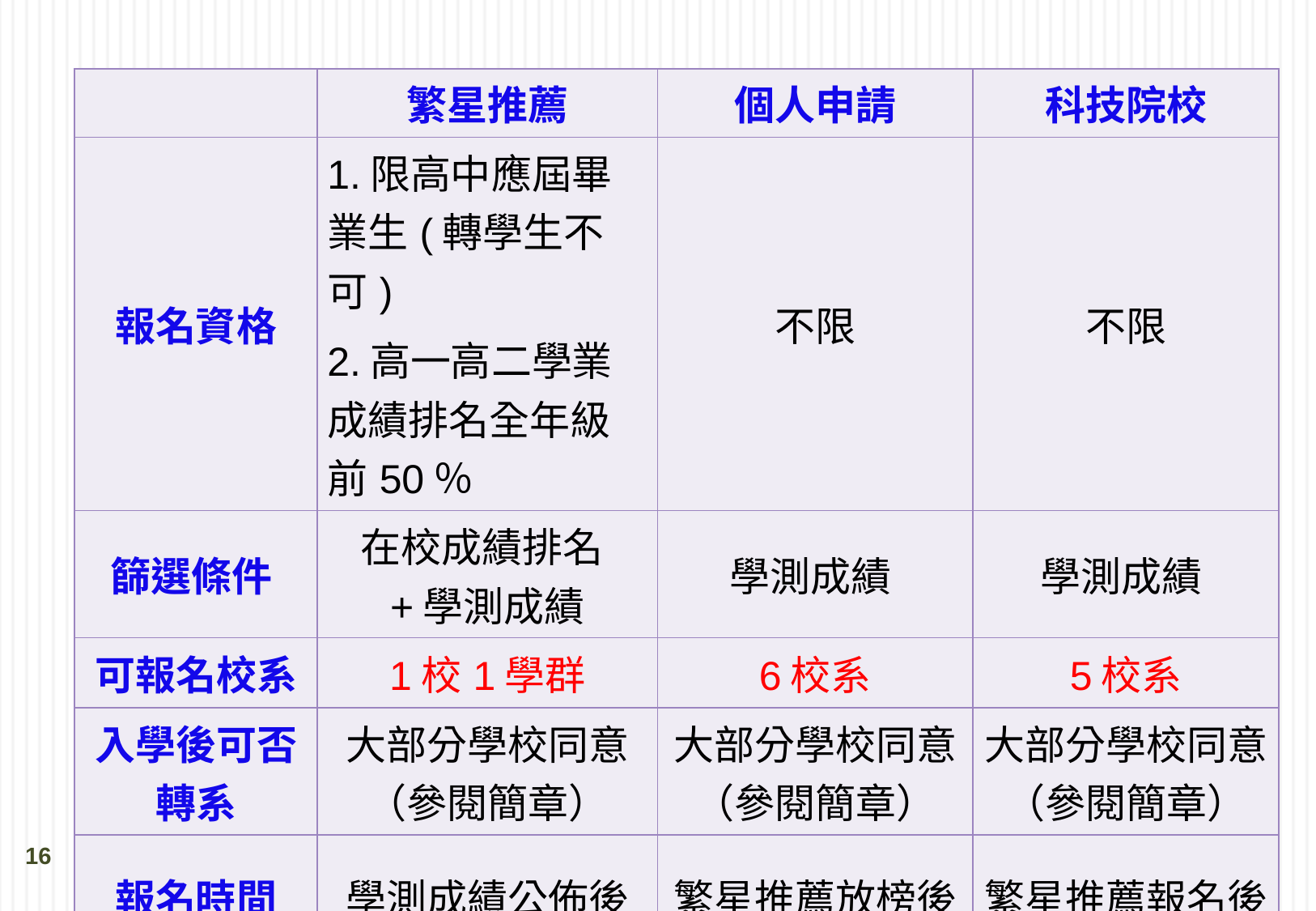

|  | 繁星推薦 | 個人申請 | 科技院校 |
| --- | --- | --- | --- |
| 報名資格 | 1.限高中應屆畢業生(轉學生不可) 2.高一高二學業成績排名全年級前50％ | 不限 | 不限 |
| 篩選條件 | 在校成績排名+學測成績 | 學測成績 | 學測成績 |
| 可報名校系 | 1校1學群 | 6校系 | 5校系 |
| 入學後可否轉系 | 大部分學校同意（參閱簡章） | 大部分學校同意（參閱簡章） | 大部分學校同意（參閱簡章） |
| 報名時間 | 學測成績公佈後 | 繁星推薦放榜後 | 繁星推薦報名後 |
16